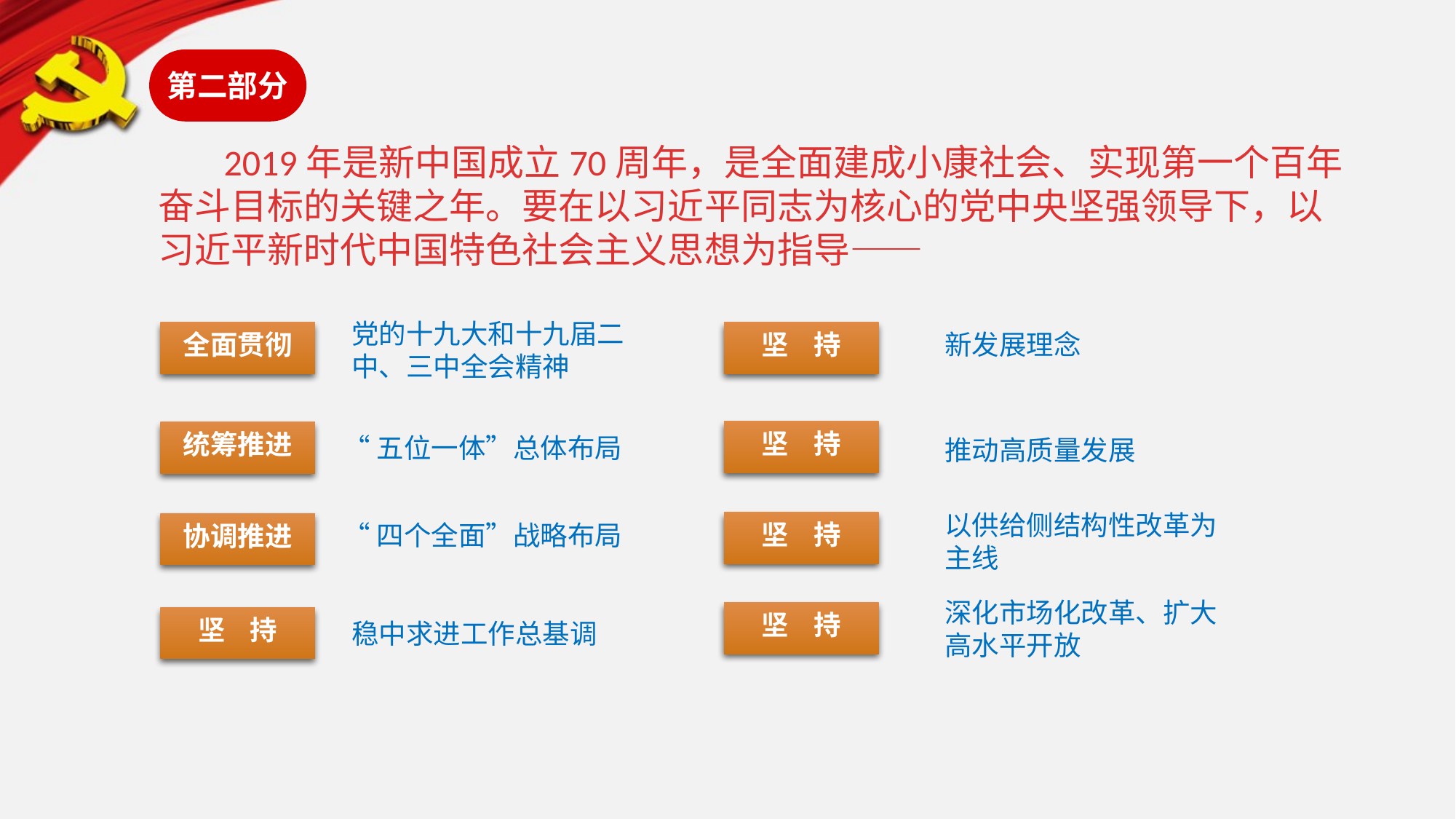

第二部分
        2019年是新中国成立70周年，是全面建成小康社会、实现第一个百年奋斗目标的关键之年。要在以习近平同志为核心的党中央坚强领导下，以习近平新时代中国特色社会主义思想为指导——
党的十九大和十九届二中、三中全会精神
坚    持
新发展理念
全面贯彻
坚    持
统筹推进
“五位一体”总体布局
推动高质量发展
以供给侧结构性改革为主线
坚    持
“四个全面”战略布局
协调推进
深化市场化改革、扩大高水平开放
坚    持
坚    持
稳中求进工作总基调